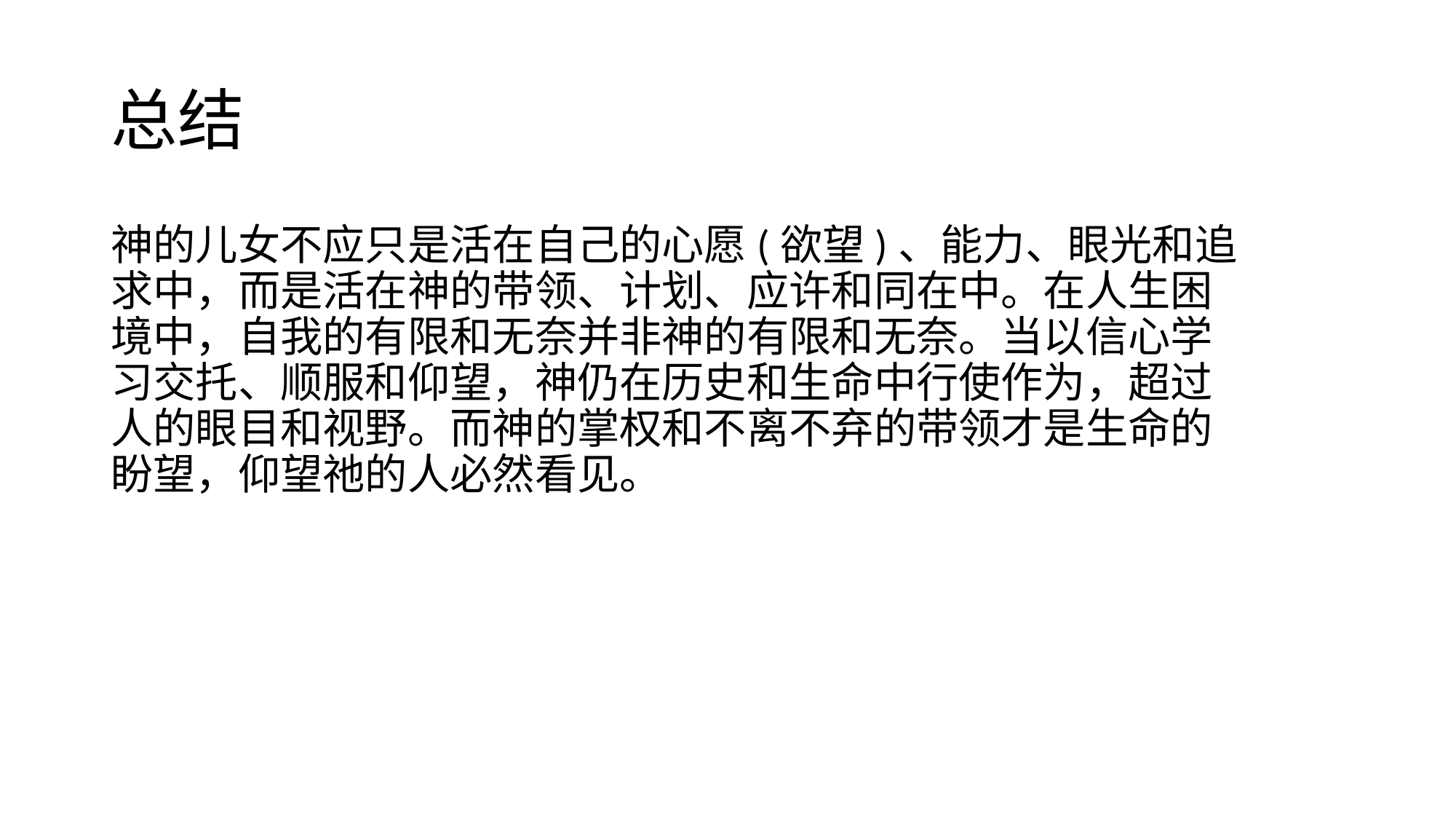

# 总结
神的儿女不应只是活在自己的心愿(欲望)、能力、眼光和追求中，而是活在神的带领、计划、应许和同在中。在人生困境中，自我的有限和无奈并非神的有限和无奈。当以信心学习交托、顺服和仰望，神仍在历史和生命中行使作为，超过人的眼目和视野。而神的掌权和不离不弃的带领才是生命的盼望，仰望祂的人必然看见。